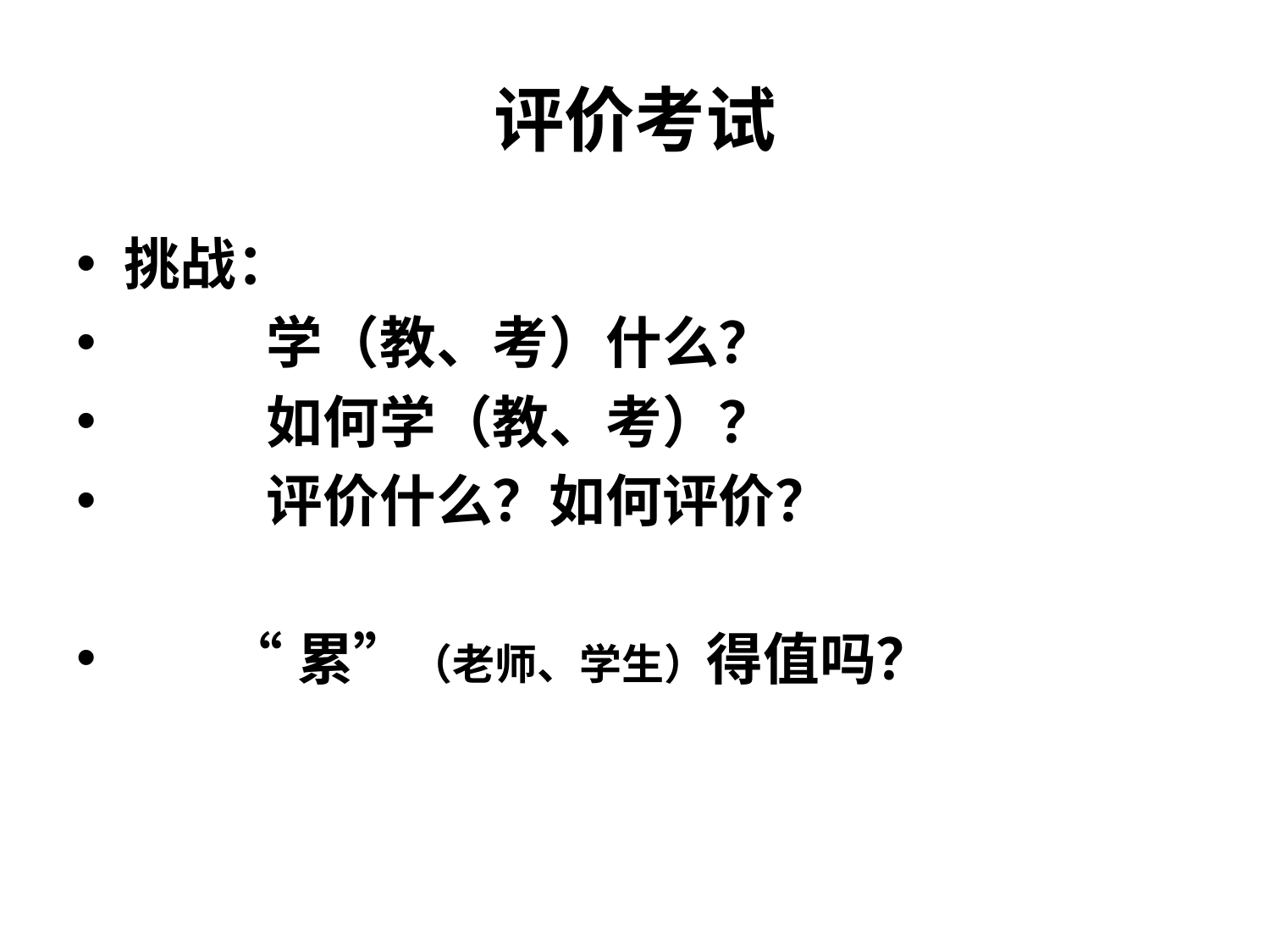

# 评价考试
挑战：
          学（教、考）什么？
          如何学（教、考）？
          评价什么？如何评价？

        “累”（老师、学生）得值吗？